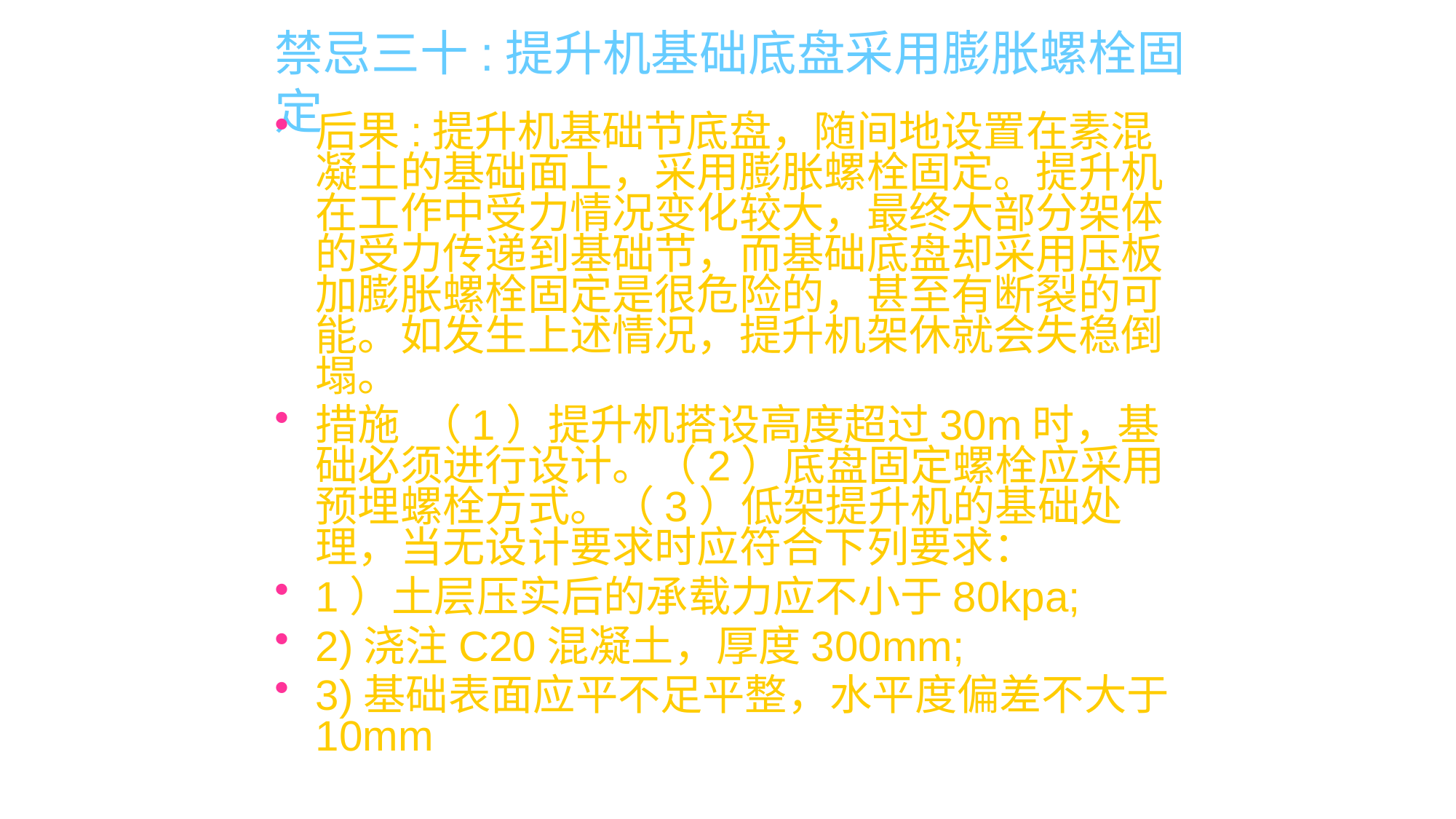

# 禁忌三十:提升机基础底盘采用膨胀螺栓固定
后果:提升机基础节底盘，随间地设置在素混凝土的基础面上，采用膨胀螺栓固定。提升机在工作中受力情况变化较大，最终大部分架体的受力传递到基础节，而基础底盘却采用压板加膨胀螺栓固定是很危险的，甚至有断裂的可能。如发生上述情况，提升机架休就会失稳倒塌。
措施  （1）提升机搭设高度超过30m时，基础必须进行设计。（2）底盘固定螺栓应采用预埋螺栓方式。（3）低架提升机的基础处理，当无设计要求时应符合下列要求：
1）土层压实后的承载力应不小于80kpa;
2)浇注C20混凝土，厚度300mm;
3)基础表面应平不足平整，水平度偏差不大于10mm